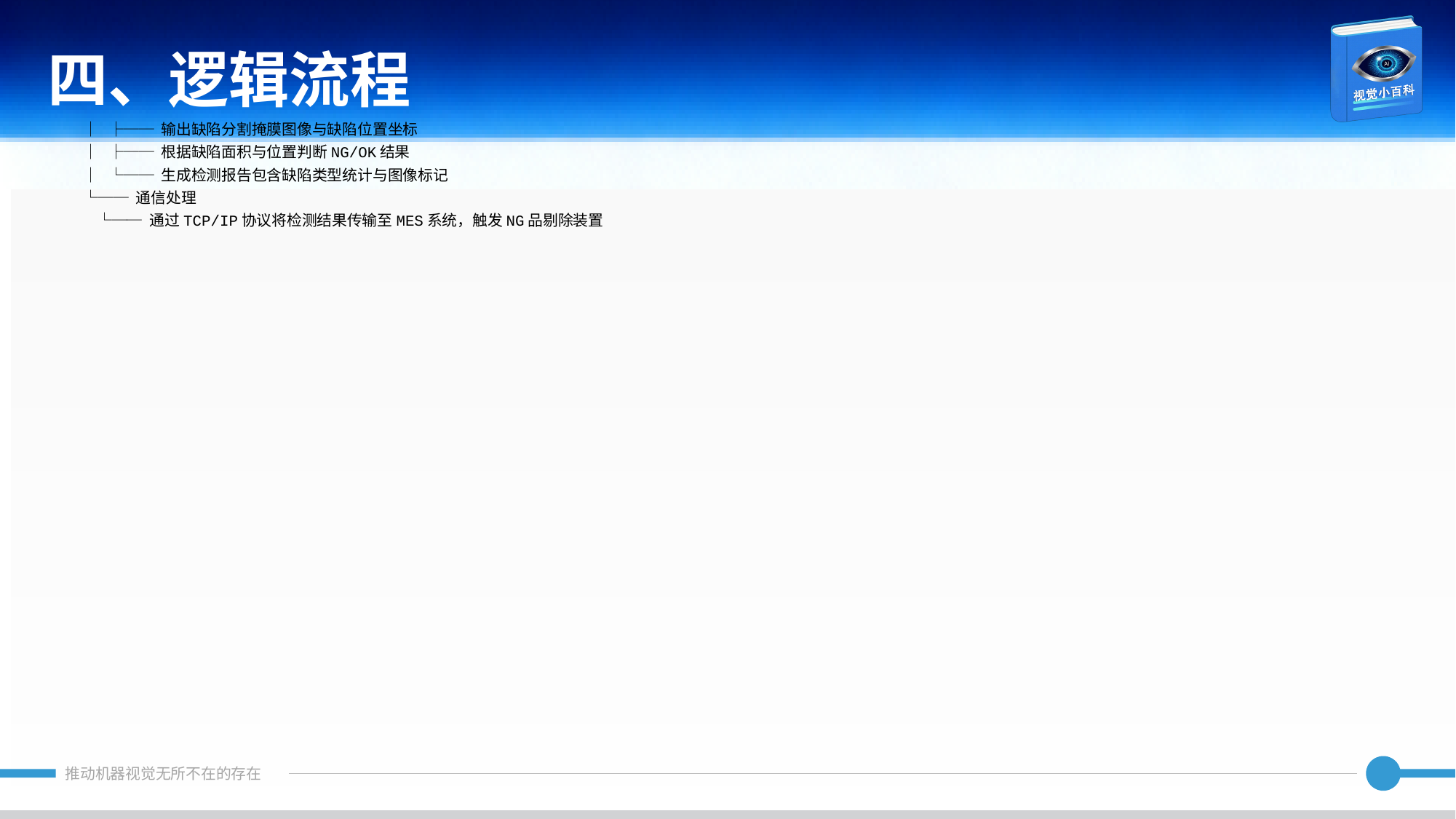

四、逻辑流程

│   ├── 输出缺陷分割掩膜图像与缺陷位置坐标
│   ├── 根据缺陷面积与位置判断NG/OK结果
│   └── 生成检测报告包含缺陷类型统计与图像标记
└── 通信处理
    └── 通过TCP/IP协议将检测结果传输至MES系统，触发NG品剔除装置
10